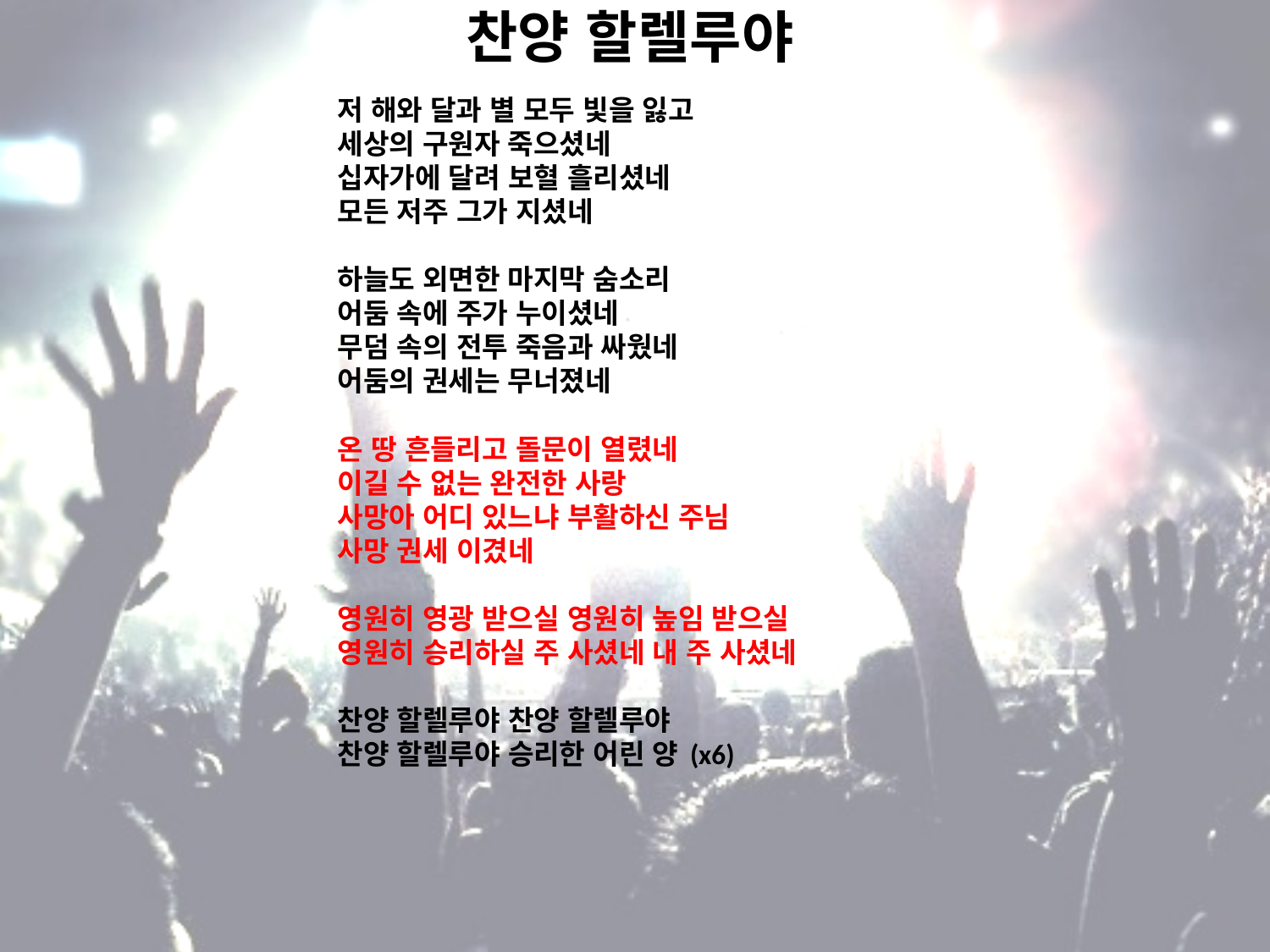

# 찬양 할렐루야
저 해와 달과 별 모두 빛을 잃고
세상의 구원자 죽으셨네
십자가에 달려 보혈 흘리셨네
모든 저주 그가 지셨네
하늘도 외면한 마지막 숨소리
어둠 속에 주가 누이셨네
무덤 속의 전투 죽음과 싸웠네
어둠의 권세는 무너졌네
온 땅 흔들리고 돌문이 열렸네
이길 수 없는 완전한 사랑
사망아 어디 있느냐 부활하신 주님
사망 권세 이겼네
영원히 영광 받으실 영원히 높임 받으실
영원히 승리하실 주 사셨네 내 주 사셨네
찬양 할렐루야 찬양 할렐루야
찬양 할렐루야 승리한 어린 양 (x6)